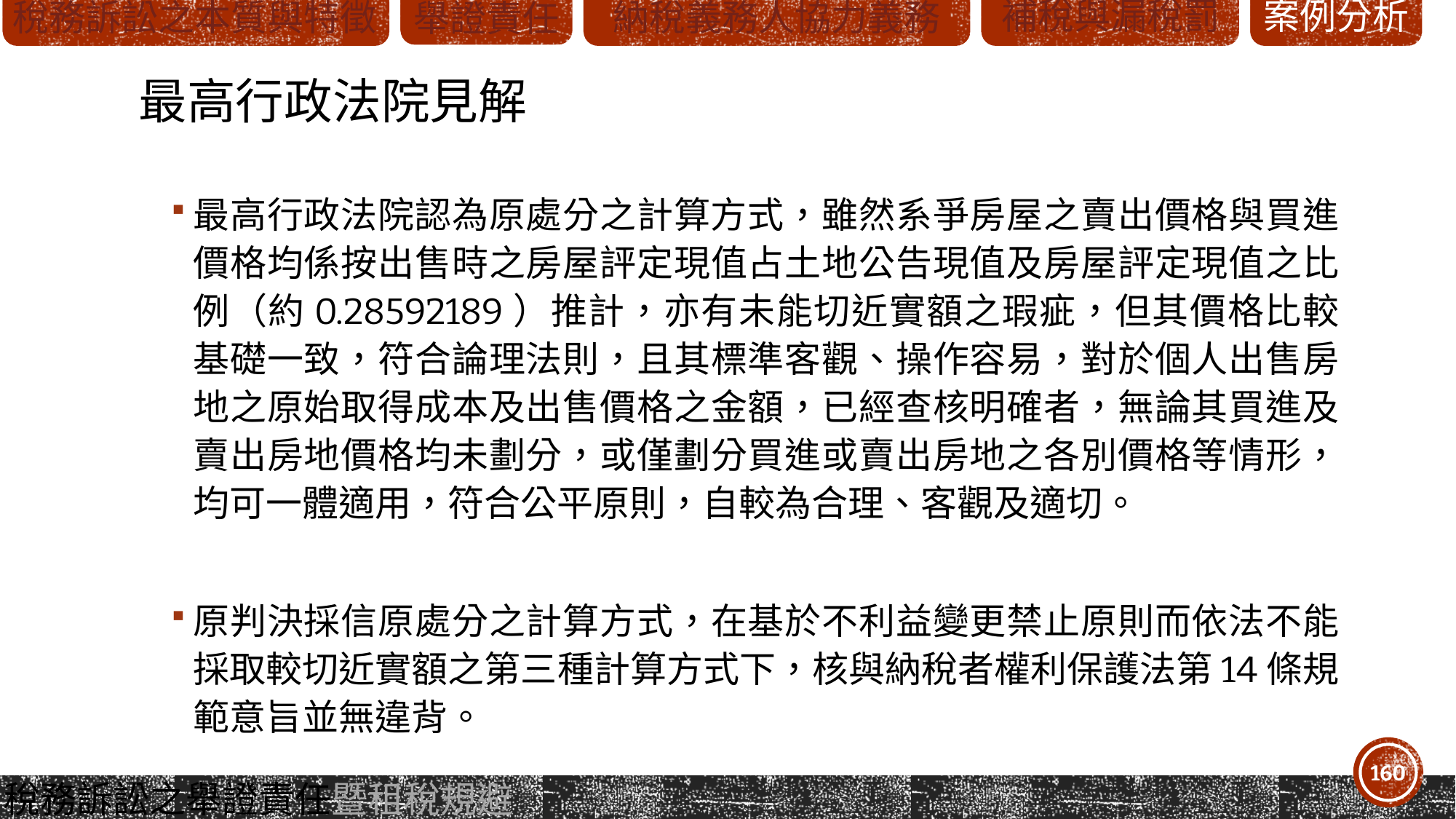

# 最高行政法院見解

最高行政法院認為原處分之計算方式，雖然系爭房屋之賣出價格與買進價格均係按出售時之房屋評定現值占土地公告現值及房屋評定現值之比例（約0.28592189）推計，亦有未能切近實額之瑕疵，但其價格比較基礎一致，符合論理法則，且其標準客觀、操作容易，對於個人出售房地之原始取得成本及出售價格之金額，已經查核明確者，無論其買進及賣出房地價格均未劃分，或僅劃分買進或賣出房地之各別價格等情形，均可一體適用，符合公平原則，自較為合理、客觀及適切。

原判決採信原處分之計算方式，在基於不利益變更禁止原則而依法不能採取較切近實額之第三種計算方式下，核與納稅者權利保護法第14條規範意旨並無違背。

160